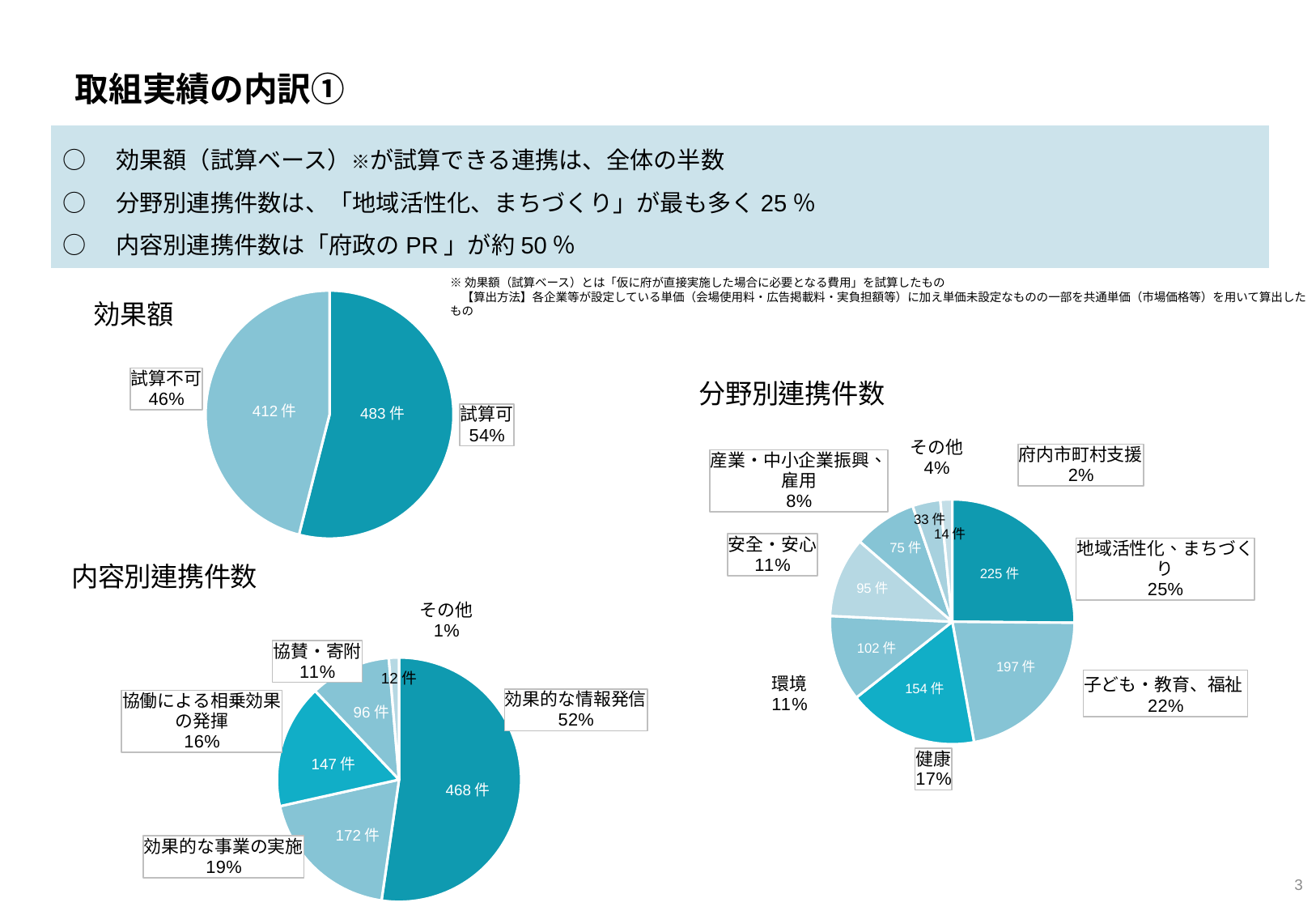

取組実績の内訳①
○　効果額（試算ベース）※が試算できる連携は、全体の半数
○　分野別連携件数は、「地域活性化、まちづくり」が最も多く25％
○　内容別連携件数は「府政のPR」が約50％

### Chart: 効果額

| Category | 直接的効果額 |
|---|---|
| 試算可 | 483.0 |
| 試算不可 | 412.0 |
412件
483件
※効果額（試算ベース）とは「仮に府が直接実施した場合に必要となる費用」を試算したもの
　【算出方法】各企業等が設定している単価（会場使用料・広告掲載料・実負担額等）に加え単価未設定なものの一部を共通単価（市場価格等）を用いて算出したもの

### Chart:

| Category | 分野別連携件数 |
|---|---|
| 地域活性化、まちづくり | 225.0 |
| 子ども・教育、福祉 | 197.0 |
| 健康 | 154.0 |
| 環境 | 102.0 |
| 安全・安心 | 95.0 |
| 産業・中小企業振興、雇用 | 75.0 |
| その他 | 33.0 |
| 府内市町村支援 | 14.0 |
33件
14件
75件
225件
95件
102件
197件
154件

### Chart:

| Category | 内容別連携件数 |
|---|---|
| 効果的な情報発信 | 468.0 |
| 効果的な事業の実施 | 172.0 |
| 協働による相乗効果の発揮 | 147.0 |
| 協賛・寄附 | 96.0 |
| その他 | 12.0 |
147件
12件
96件
468件
172件
3